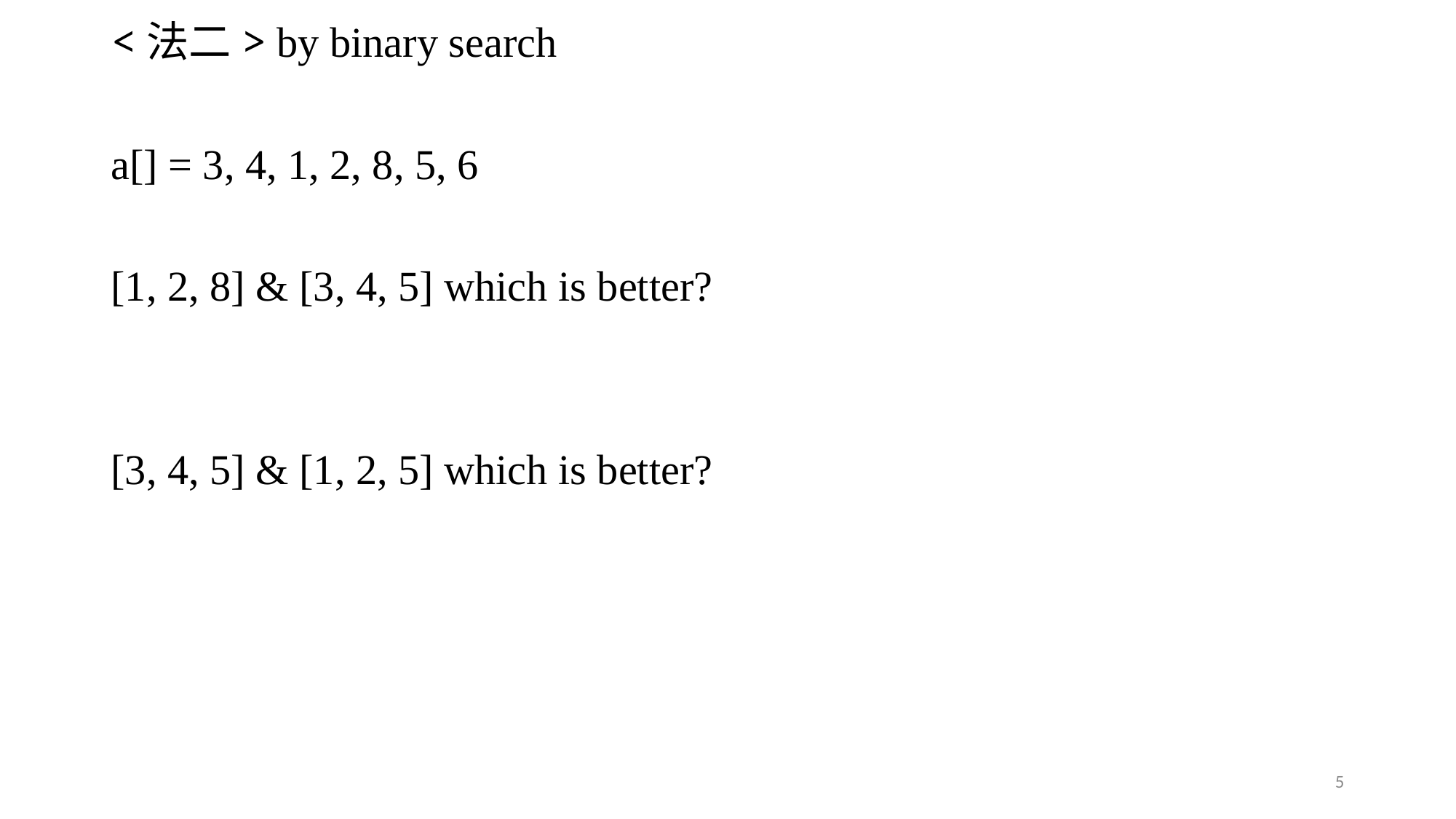

<法二> by binary search

a[] = 3, 4, 1, 2, 8, 5, 6

[1, 2, 8] & [3, 4, 5] which is better?

[3, 4, 5] & [1, 2, 5] which is better?
5